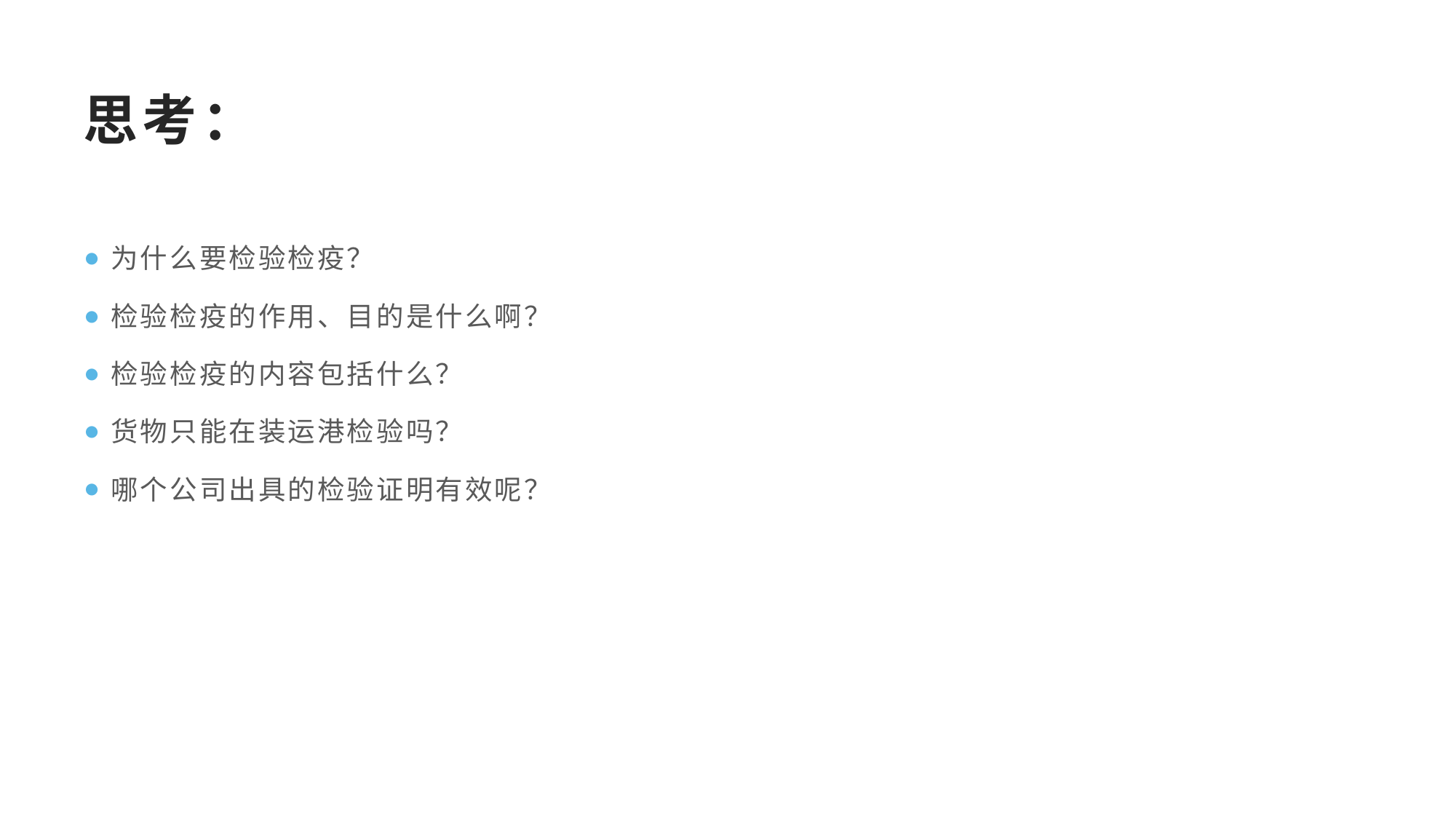

思考：

为什么要检验检疫？
检验检疫的作用、目的是什么啊？
检验检疫的内容包括什么？
货物只能在装运港检验吗？
哪个公司出具的检验证明有效呢？